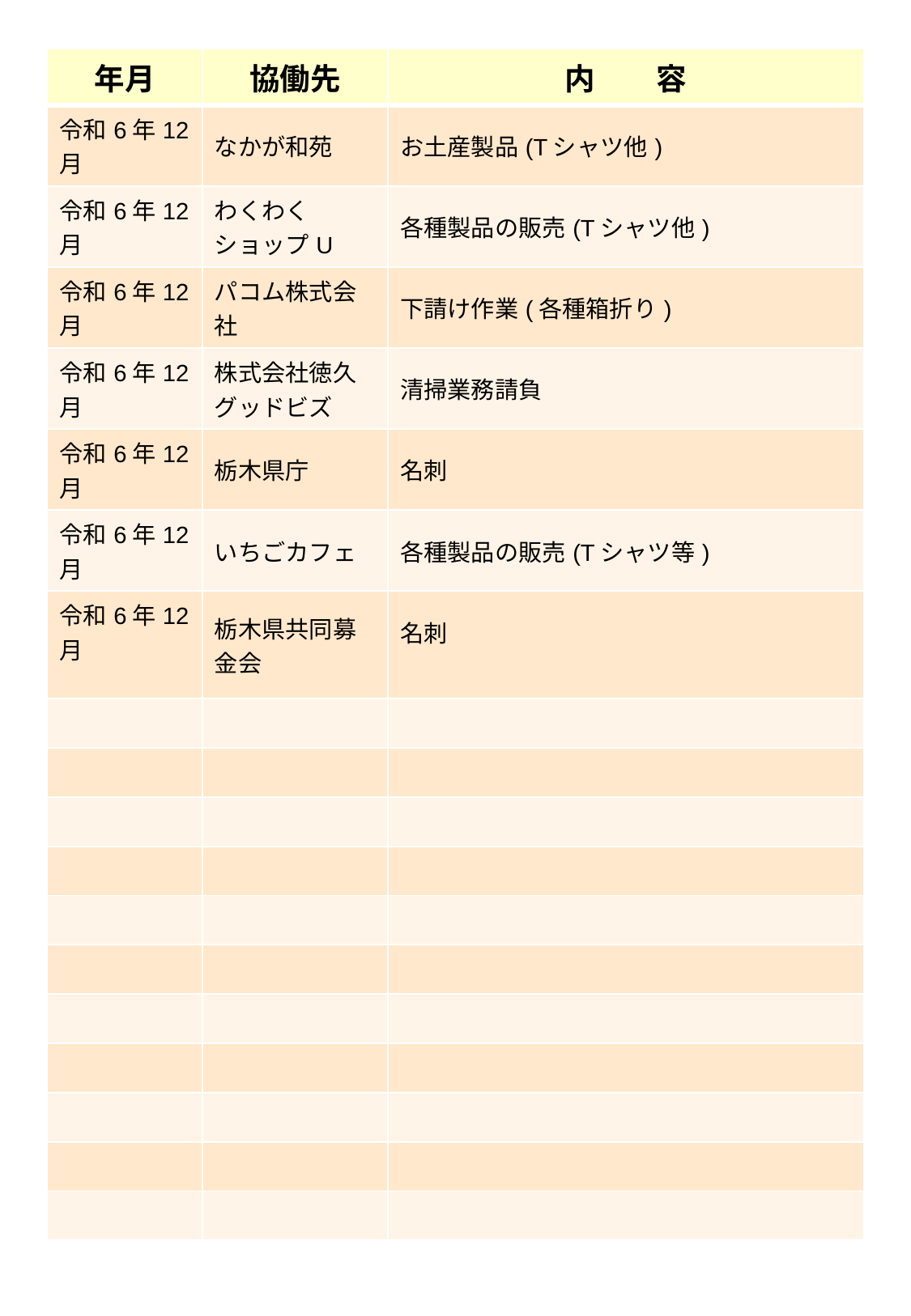

| 年月 | 協働先 | 内　　容 |
| --- | --- | --- |
| 令和6年12月 | なかが和苑 | お土産製品(Tシャツ他) |
| 令和6年12月 | わくわくショップU | 各種製品の販売(Tシャツ他) |
| 令和6年12月 | パコム株式会社 | 下請け作業(各種箱折り) |
| 令和6年12月 | 株式会社徳久グッドビズ | 清掃業務請負 |
| 令和6年12月 | 栃木県庁 | 名刺 |
| 令和6年12月 | いちごカフェ | 各種製品の販売(Tシャツ等) |
| 令和6年12月 | 栃木県共同募金会 | 名刺 |
|  |  |  |
|  |  |  |
|  |  |  |
|  |  |  |
|  |  |  |
|  |  |  |
|  |  |  |
|  |  |  |
|  |  |  |
|  |  |  |
|  |  |  |